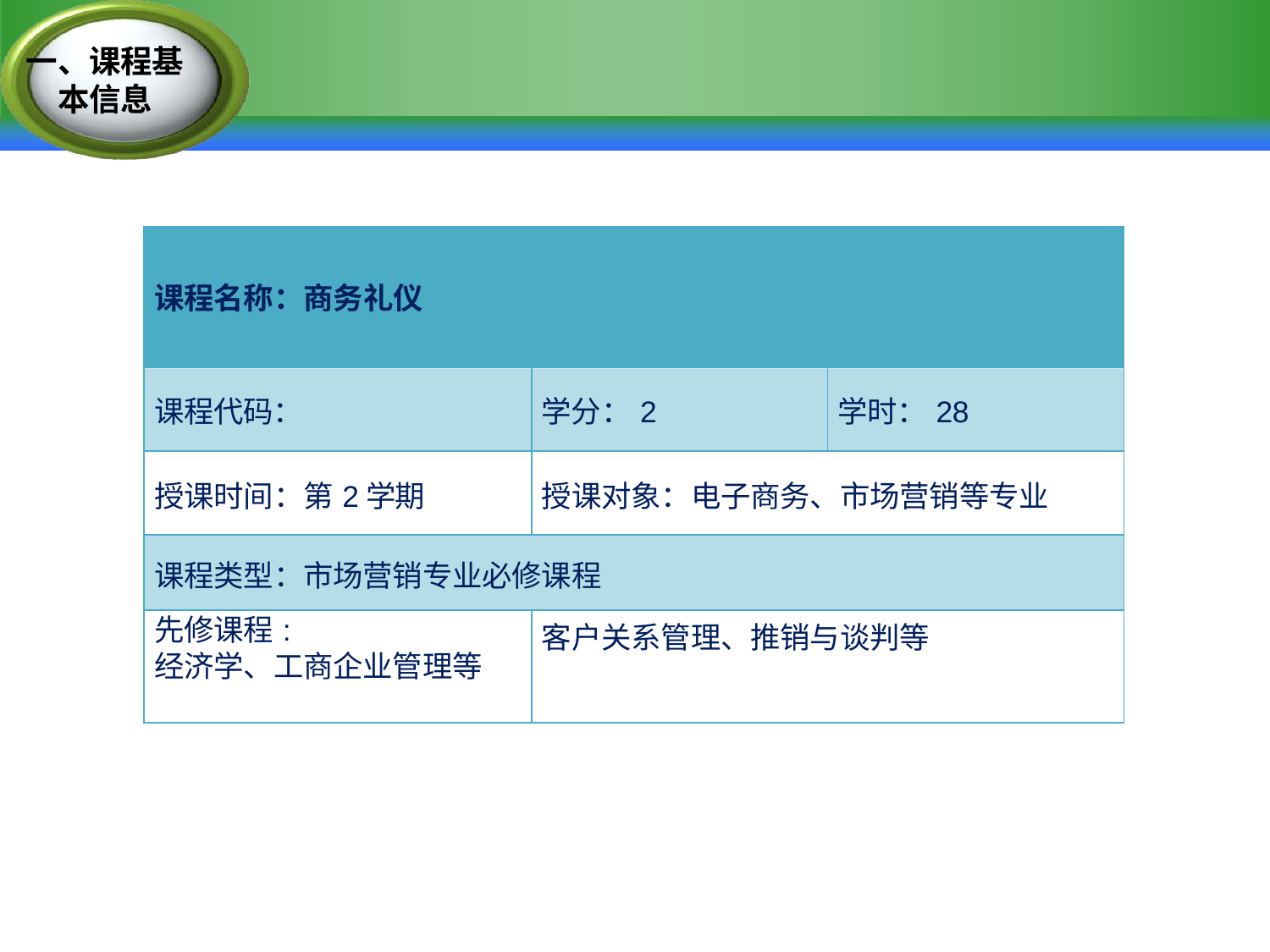

# 一、课程基本信息
| 课程名称：商务礼仪 |  |  |
| --- | --- | --- |
| 课程代码： | 学分：2 | 学时：28 |
| 授课时间：第2学期 | 授课对象：电子商务、市场营销等专业 |  |
| 课程类型：市场营销专业必修课程 |  |  |
| 先修课程: 经济学、工商企业管理等 | 客户关系管理、推销与谈判等 |  |